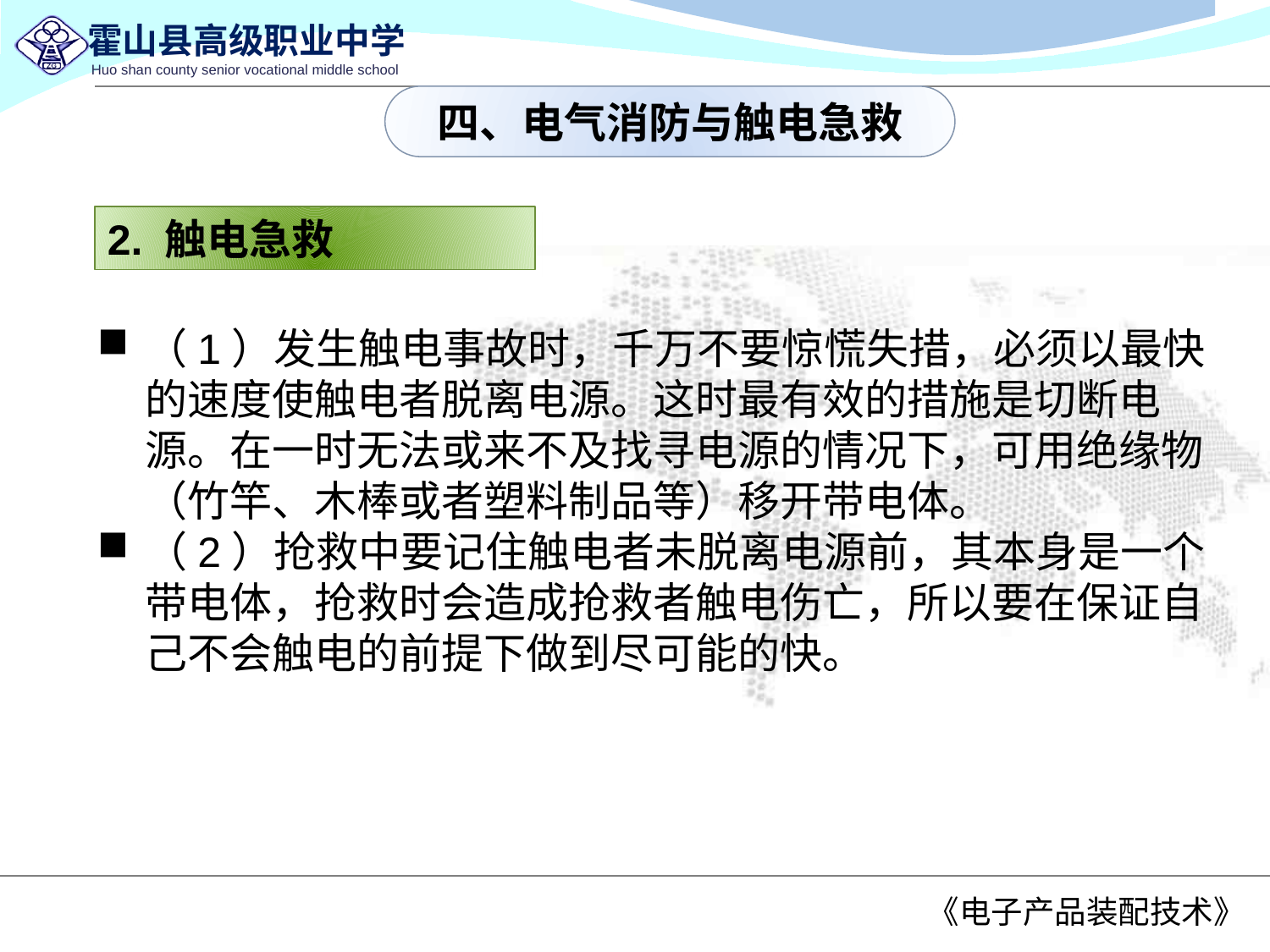

四、电气消防与触电急救
2. 触电急救
（1）发生触电事故时，千万不要惊慌失措，必须以最快的速度使触电者脱离电源。这时最有效的措施是切断电源。在一时无法或来不及找寻电源的情况下，可用绝缘物（竹竿、木棒或者塑料制品等）移开带电体。
（2）抢救中要记住触电者未脱离电源前，其本身是一个带电体，抢救时会造成抢救者触电伤亡，所以要在保证自己不会触电的前提下做到尽可能的快。